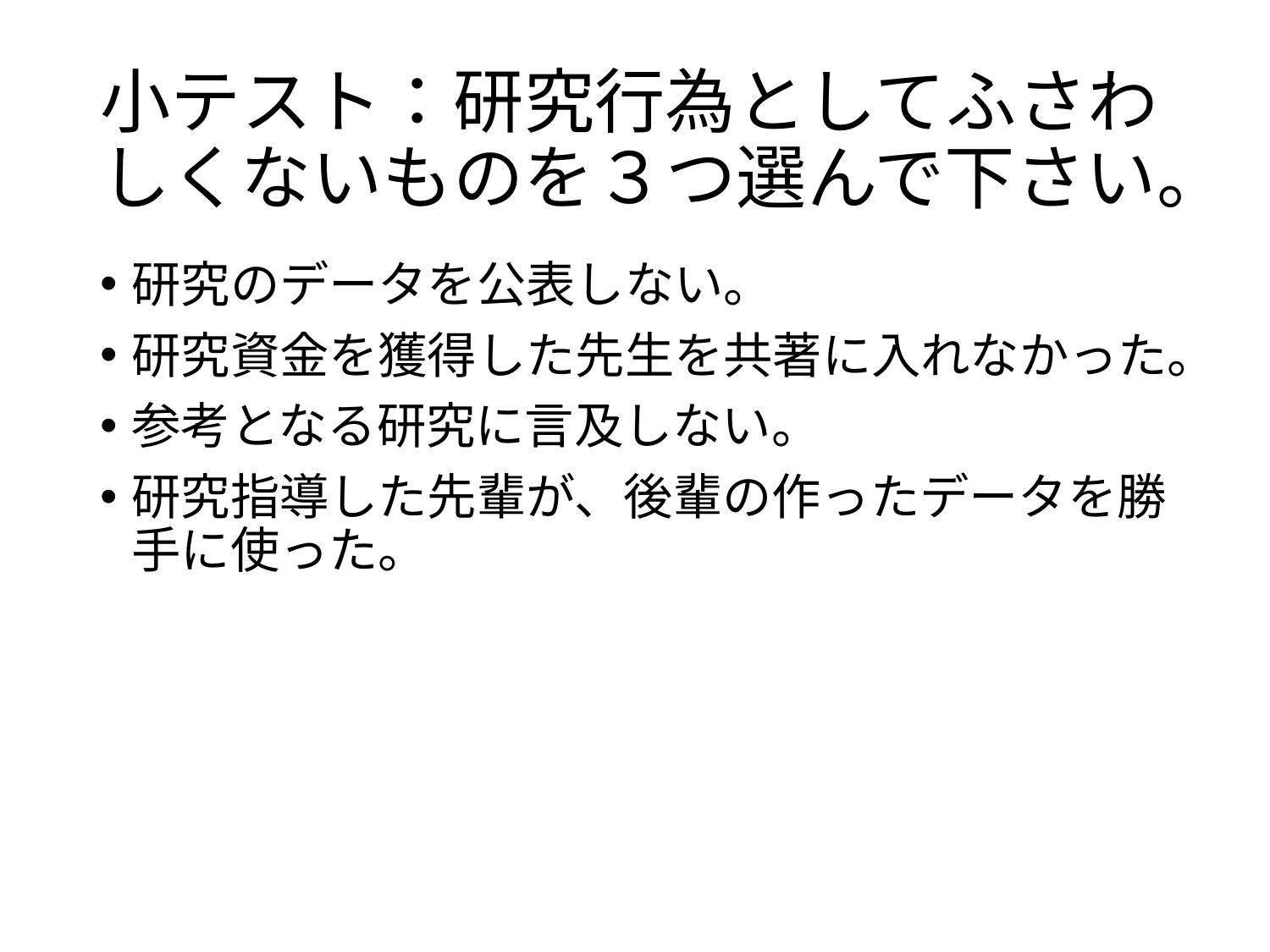

# 小テスト：研究行為としてふさわしくないものを３つ選んで下さい。
研究のデータを公表しない。
研究資金を獲得した先生を共著に入れなかった。
参考となる研究に言及しない。
研究指導した先輩が、後輩の作ったデータを勝手に使った。